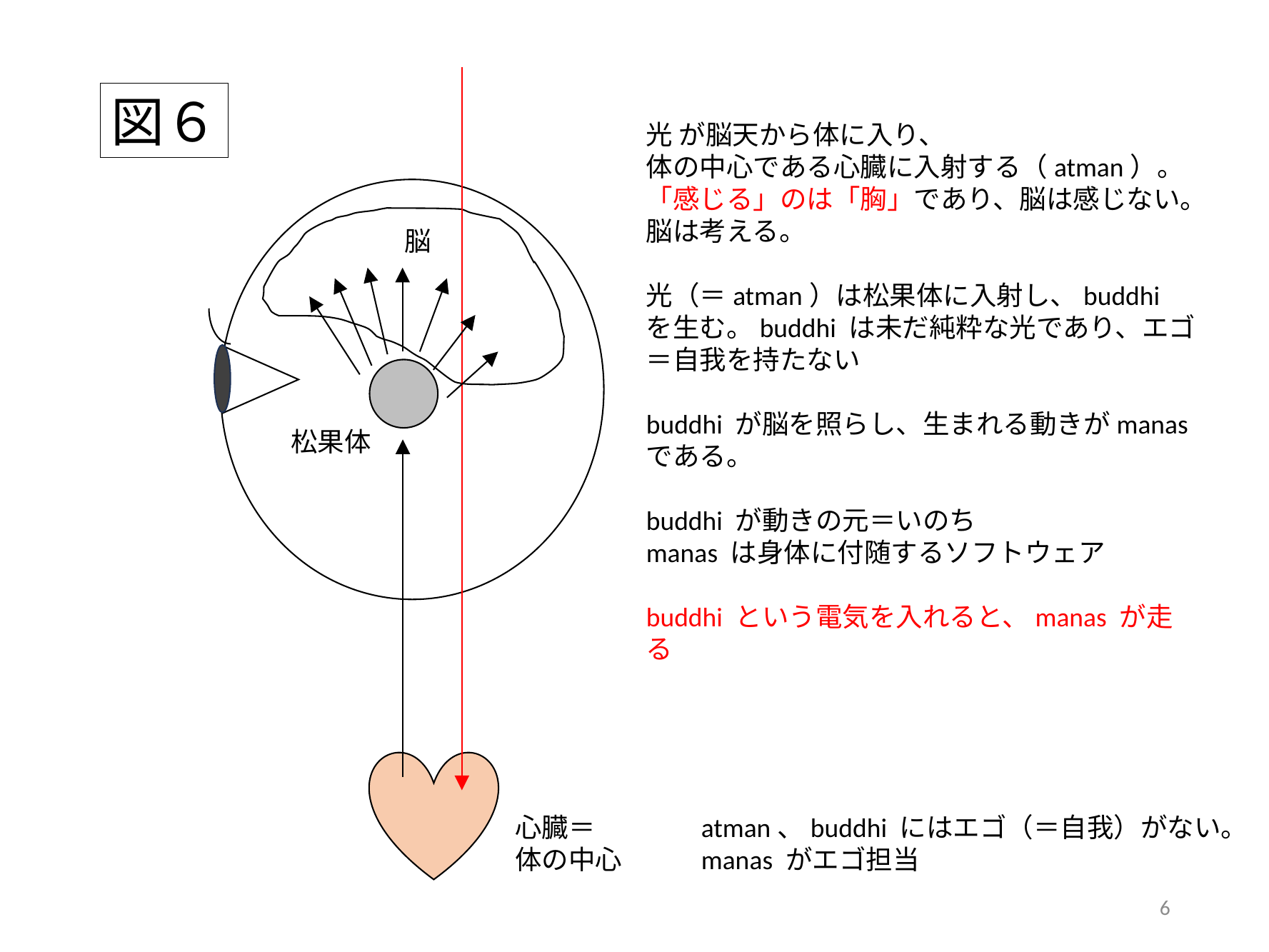

脳

松果体

図６
光 が脳天から体に入り、
体の中心である心臓に入射する（atman）。
「感じる」のは「胸」であり、脳は感じない。脳は考える。

光（＝atman）は松果体に入射し、buddhi を生む。buddhi は未だ純粋な光であり、エゴ＝自我を持たない

buddhi が脳を照らし、生まれる動きがmanas である。

buddhi が動きの元＝いのち
manas は身体に付随するソフトウェア

buddhi という電気を入れると、manas が走る
心臓＝
体の中心
atman、buddhi にはエゴ（＝自我）がない。
manas がエゴ担当
6